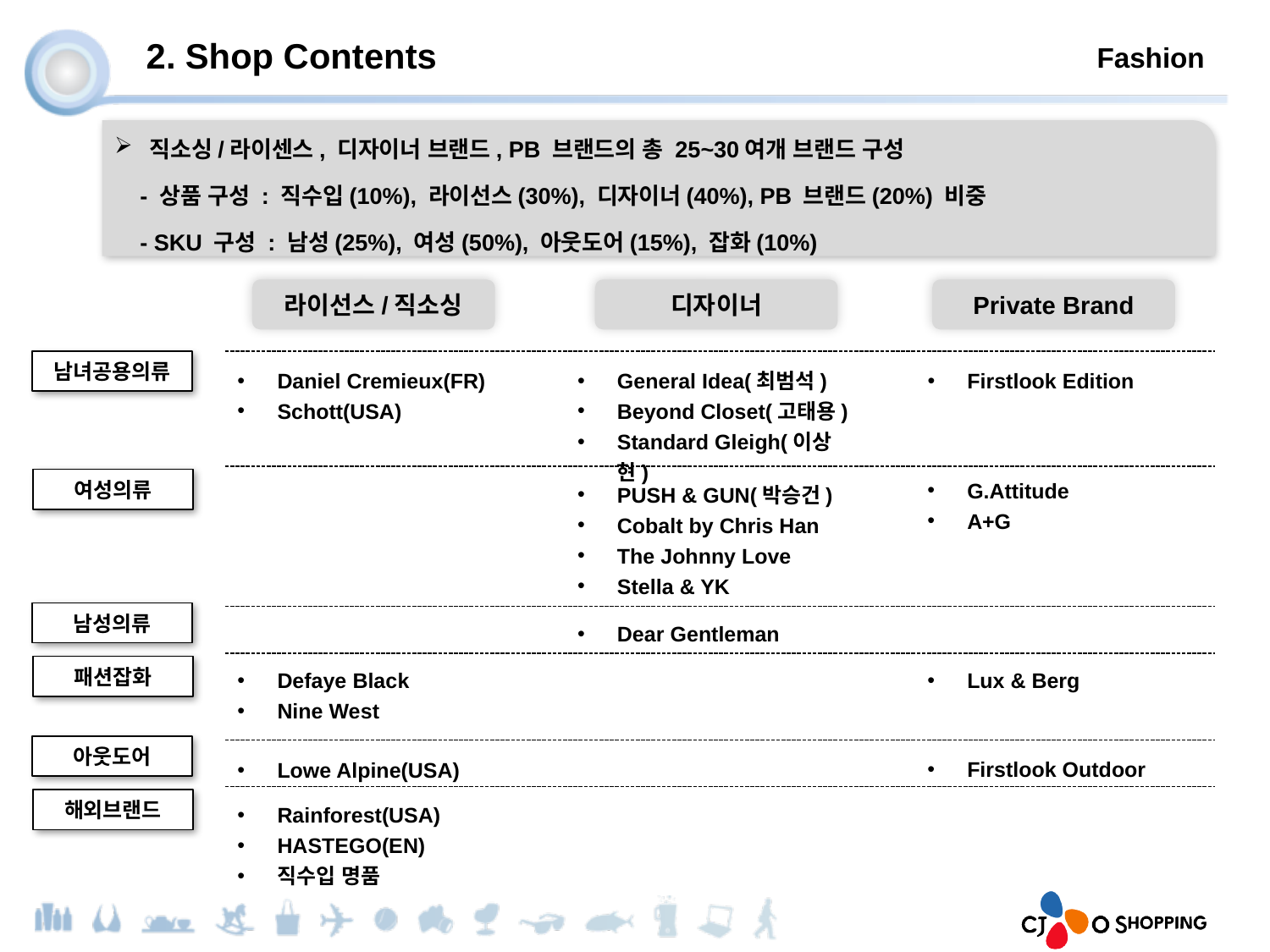

2. Shop Contents
Fashion
 직소싱/라이센스, 디자이너 브랜드, PB 브랜드의 총 25~30여개 브랜드 구성
    - 상품 구성 : 직수입(10%), 라이선스(30%), 디자이너(40%), PB 브랜드(20%) 비중
    - SKU 구성 : 남성(25%), 여성(50%), 아웃도어(15%), 잡화(10%)
라이선스/직소싱
디자이너
Private Brand
남녀공용의류
Daniel Cremieux(FR)
Schott(USA)
General Idea(최범석)
Beyond Closet(고태용)
Standard Gleigh(이상현)
Firstlook Edition
G.Attitude
A+G
여성의류
PUSH & GUN(박승건)
Cobalt by Chris Han
The Johnny Love
Stella & YK
남성의류
Dear Gentleman
패션잡화
Defaye Black
Nine West
Lux & Berg
아웃도어
Firstlook Outdoor
Lowe Alpine(USA)
해외브랜드
Rainforest(USA)
HASTEGO(EN)
직수입 명품